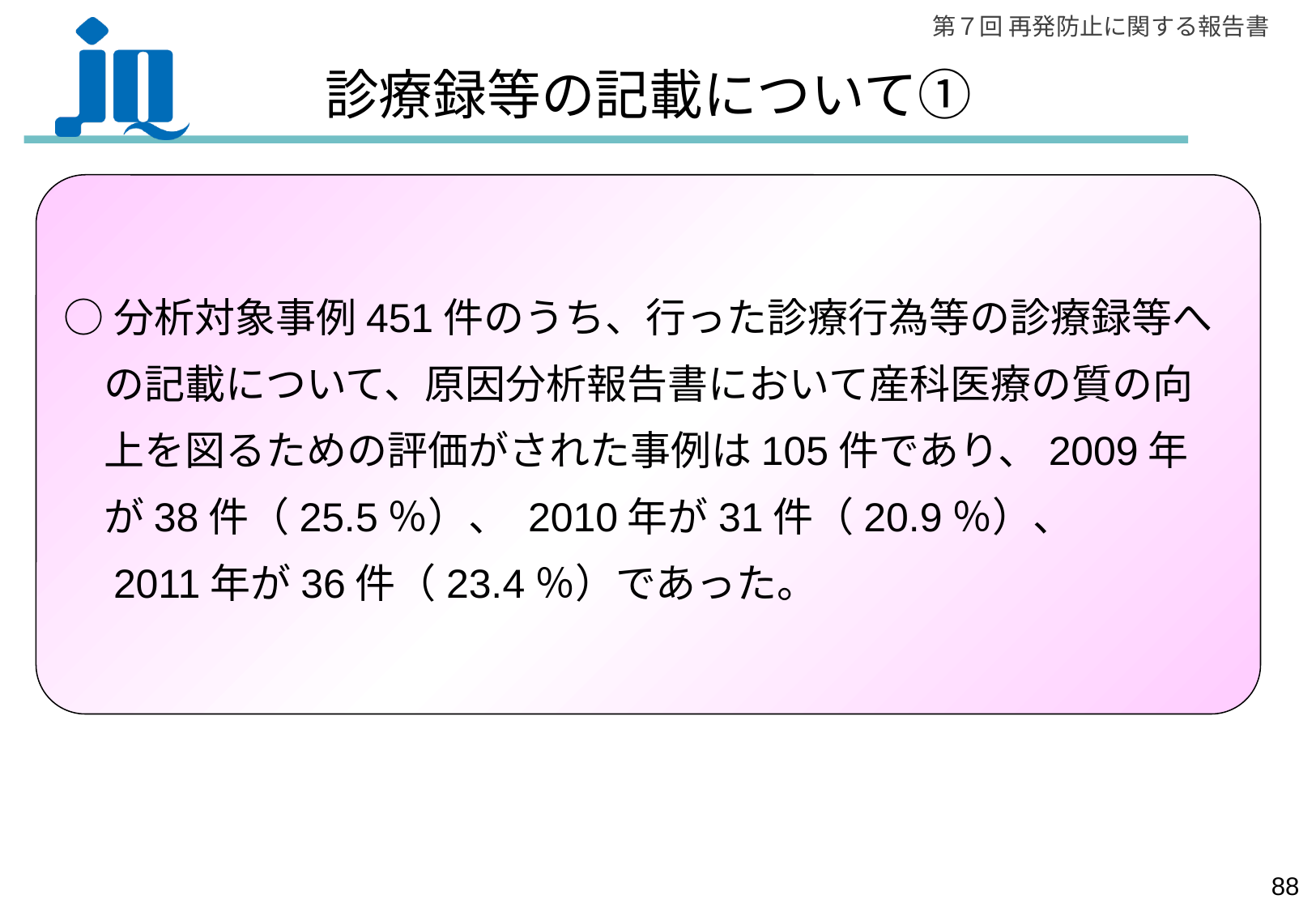

# 診療録等の記載について①
○分析対象事例451件のうち、行った診療行為等の診療録等へ
　の記載について、原因分析報告書において産科医療の質の向
　上を図るための評価がされた事例は105件であり、2009年
　が38件（25.5％）、 2010年が31件（20.9％）、
　2011年が36件（23.4％）であった。
88